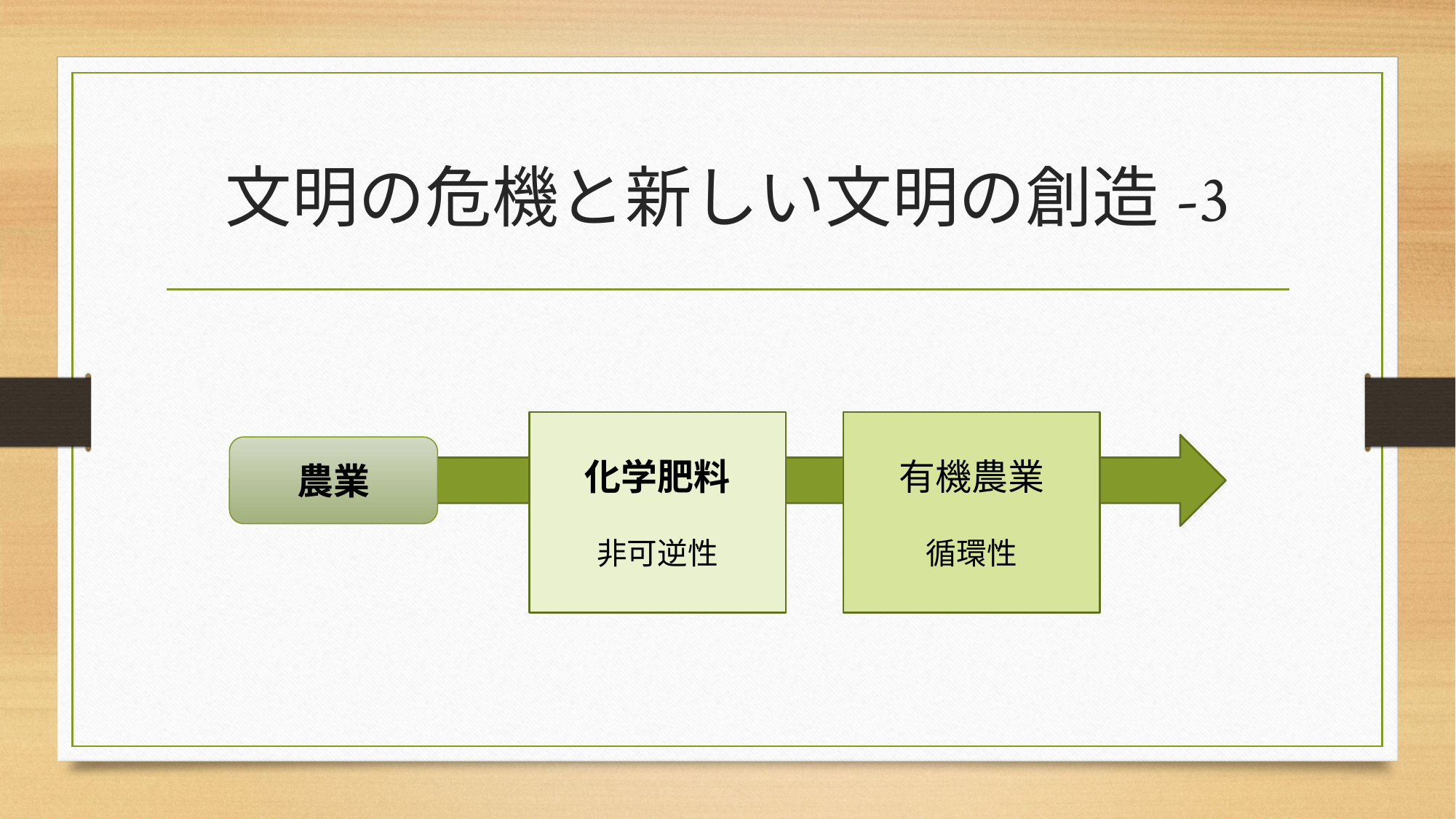

# 文明の危機と新しい文明の創造-3
化学肥料

非可逆性
有機農業

循環性

農業